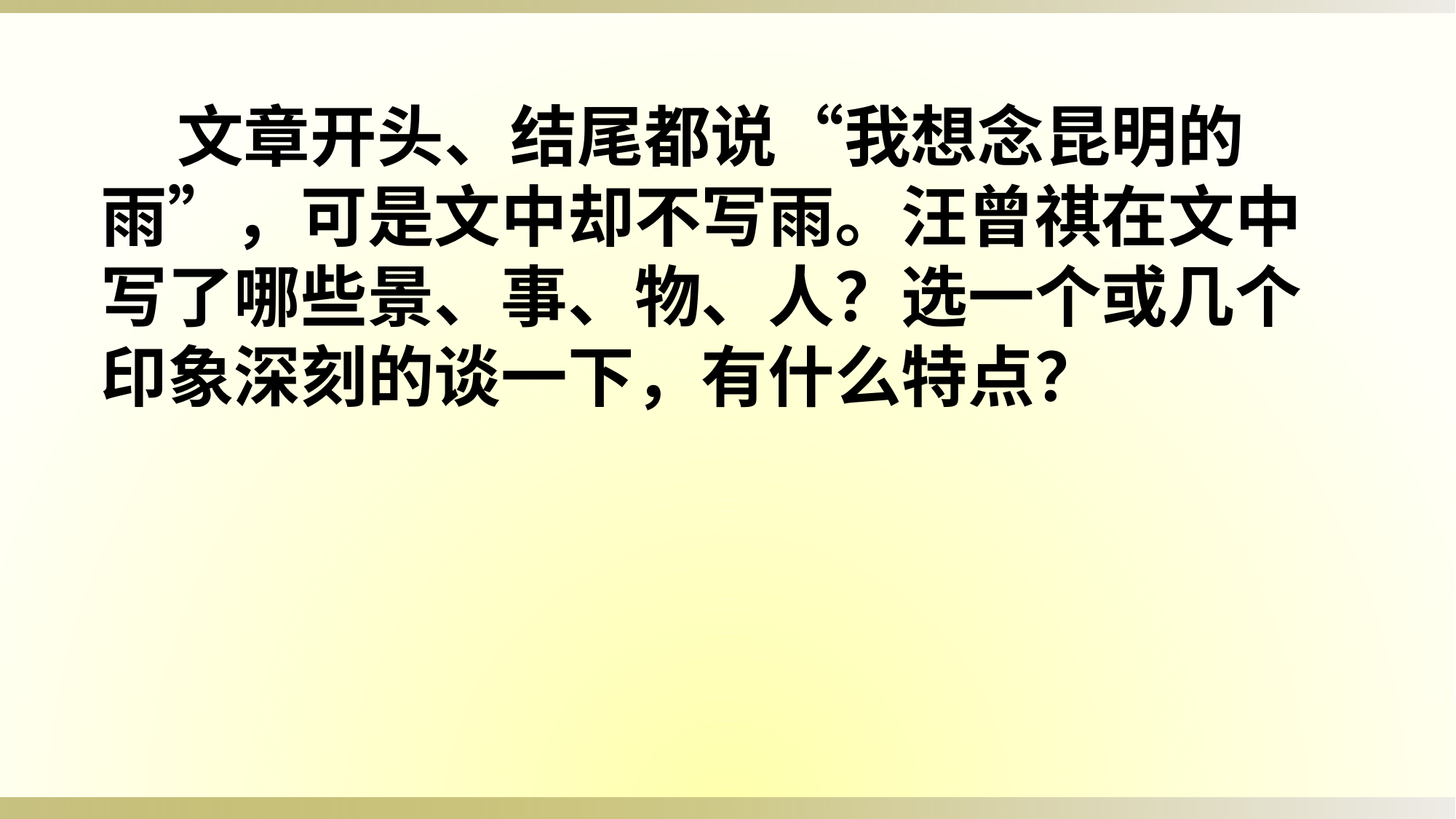

文章开头、结尾都说“我想念昆明的雨”，可是文中却不写雨。汪曾祺在文中写了哪些景、事、物、人？选一个或几个印象深刻的谈一下，有什么特点？